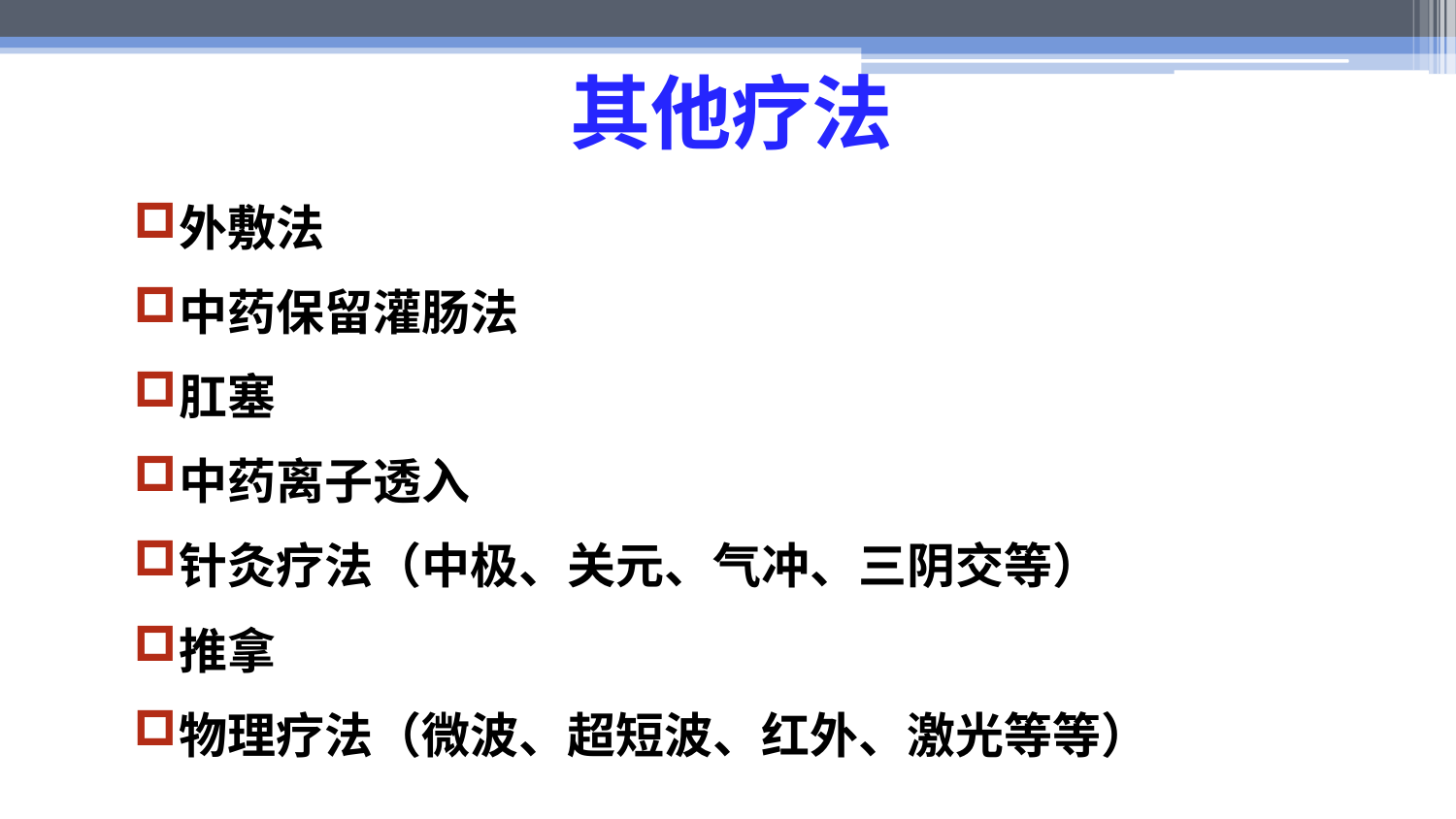

# 其他疗法
外敷法
中药保留灌肠法
肛塞
中药离子透入
针灸疗法（中极、关元、气冲、三阴交等）
推拿
物理疗法（微波、超短波、红外、激光等等）